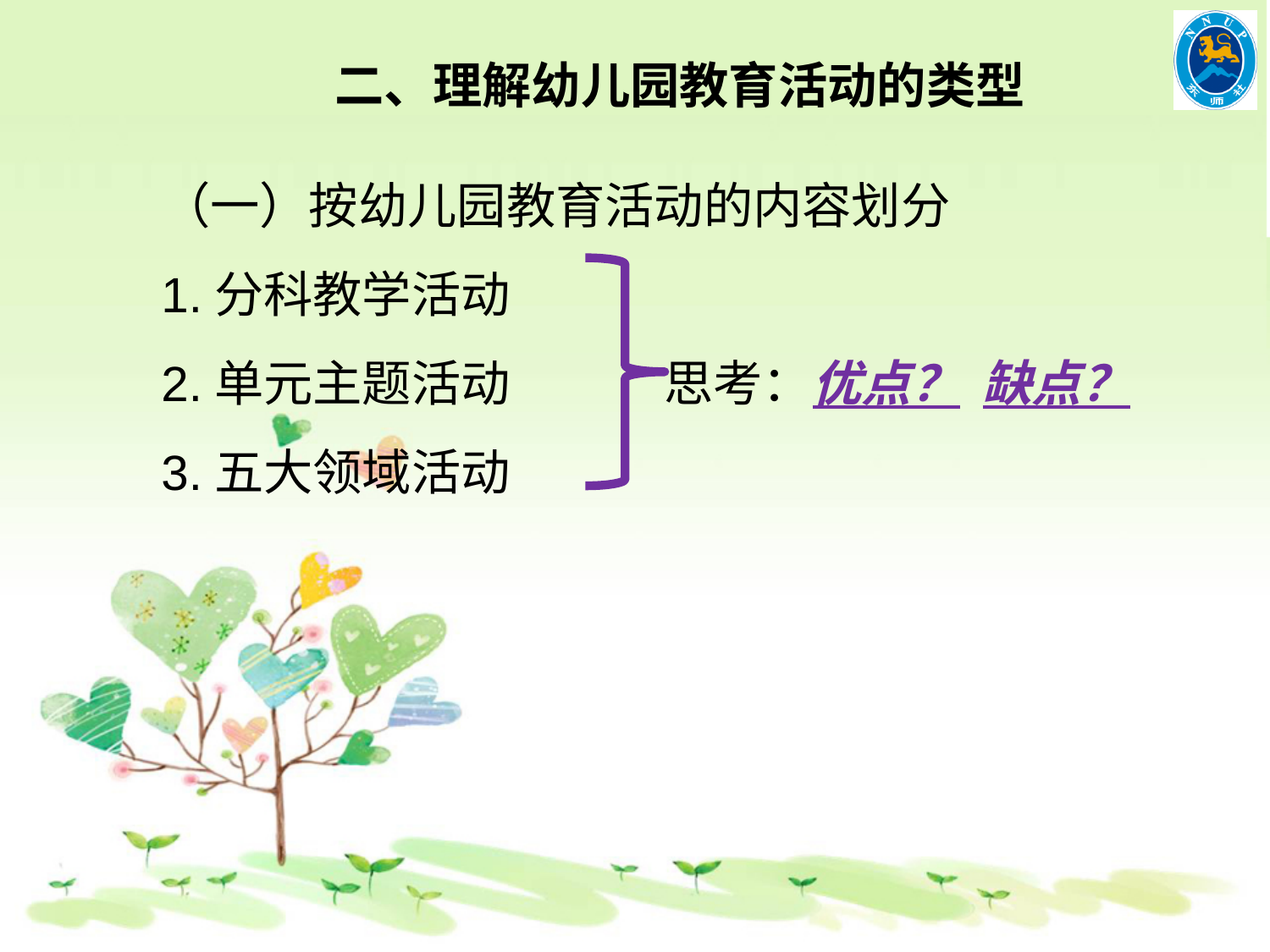

二、理解幼儿园教育活动的类型
（一）按幼儿园教育活动的内容划分
1.分科教学活动
2.单元主题活动              思考：优点？  缺点？
3.五大领域活动